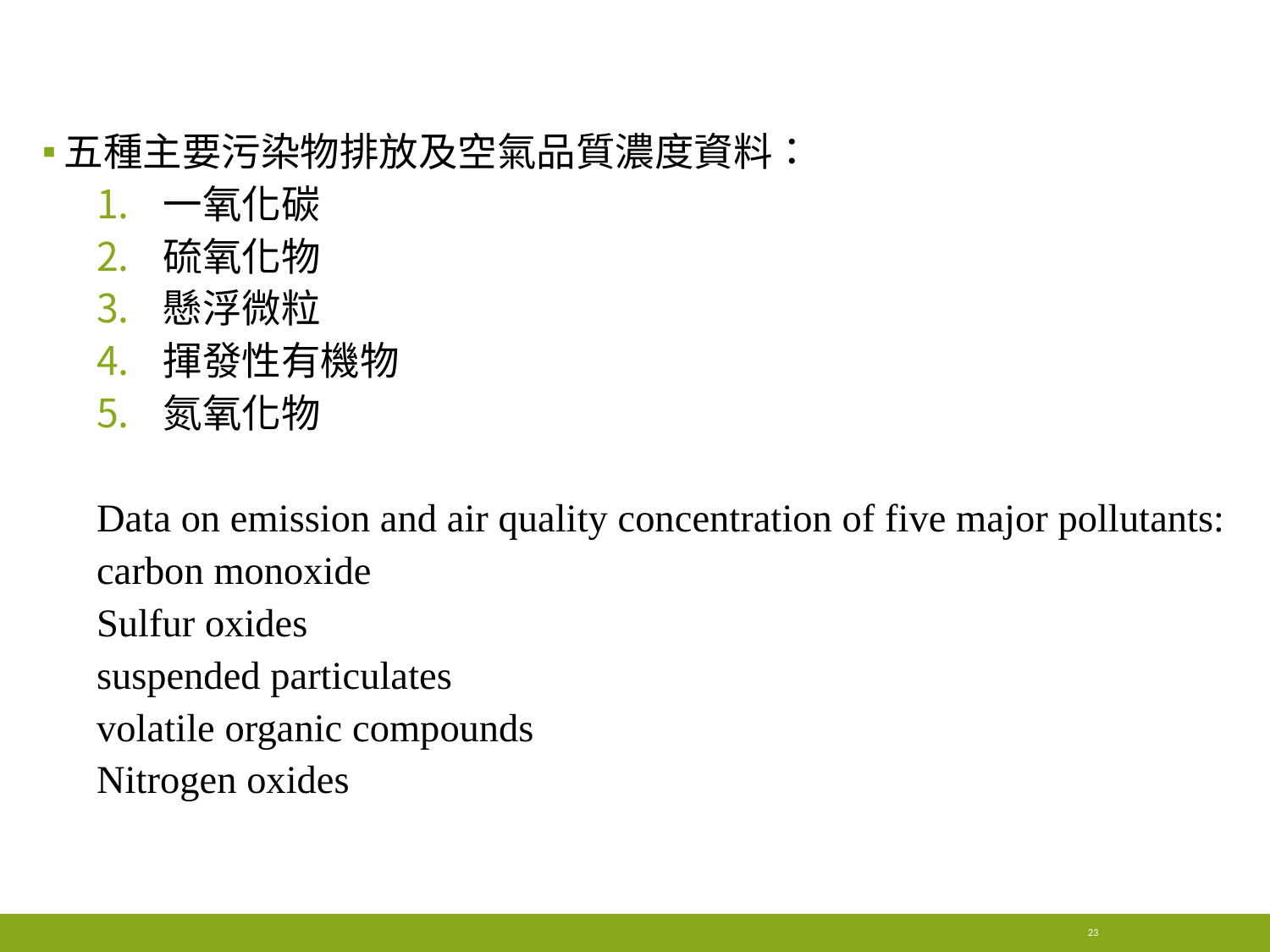

#
五種主要污染物排放及空氣品質濃度資料：
一氧化碳
硫氧化物
懸浮微粒
揮發性有機物
氮氧化物

Data on emission and air quality concentration of five major pollutants:
carbon monoxide
Sulfur oxides
suspended particulates
volatile organic compounds
Nitrogen oxides
23